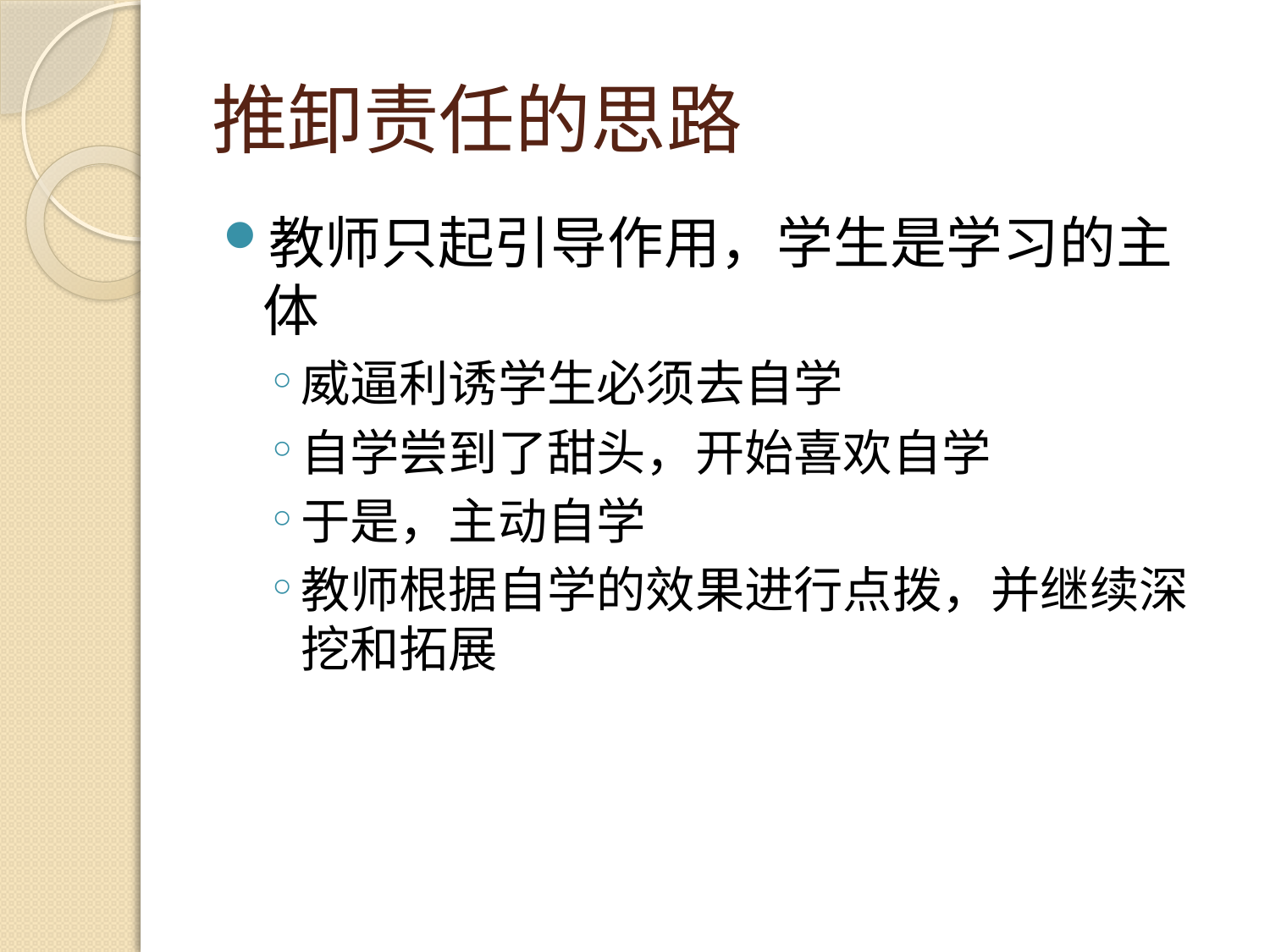

# 推卸责任的思路
教师只起引导作用，学生是学习的主体
威逼利诱学生必须去自学
自学尝到了甜头，开始喜欢自学
于是，主动自学
教师根据自学的效果进行点拨，并继续深挖和拓展